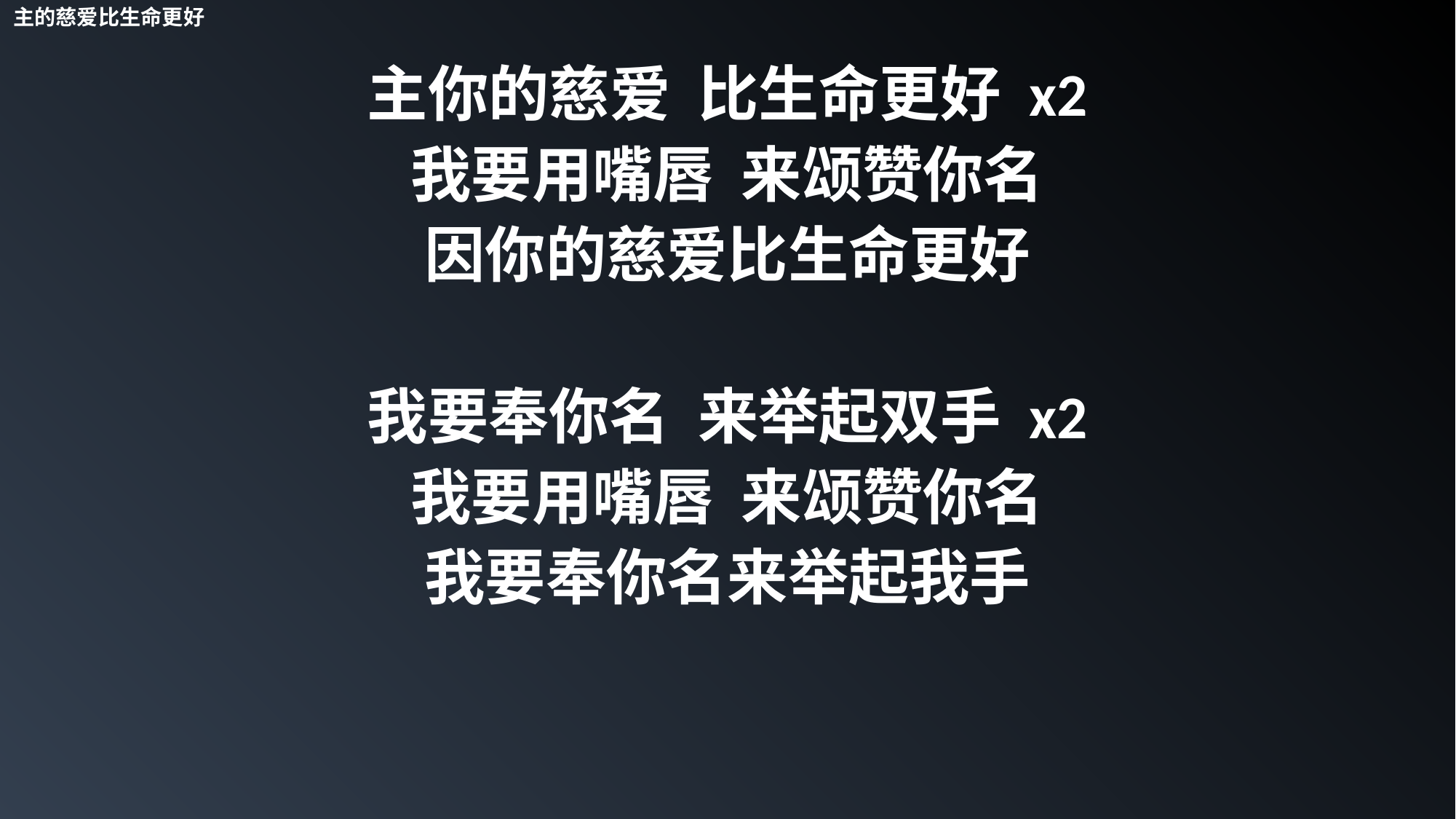

主的慈爱比生命更好
主你的慈爱  比生命更好 x2
我要用嘴唇  来颂赞你名
因你的慈爱比生命更好

我要奉你名  来举起双手 x2
我要用嘴唇  来颂赞你名
我要奉你名来举起我手